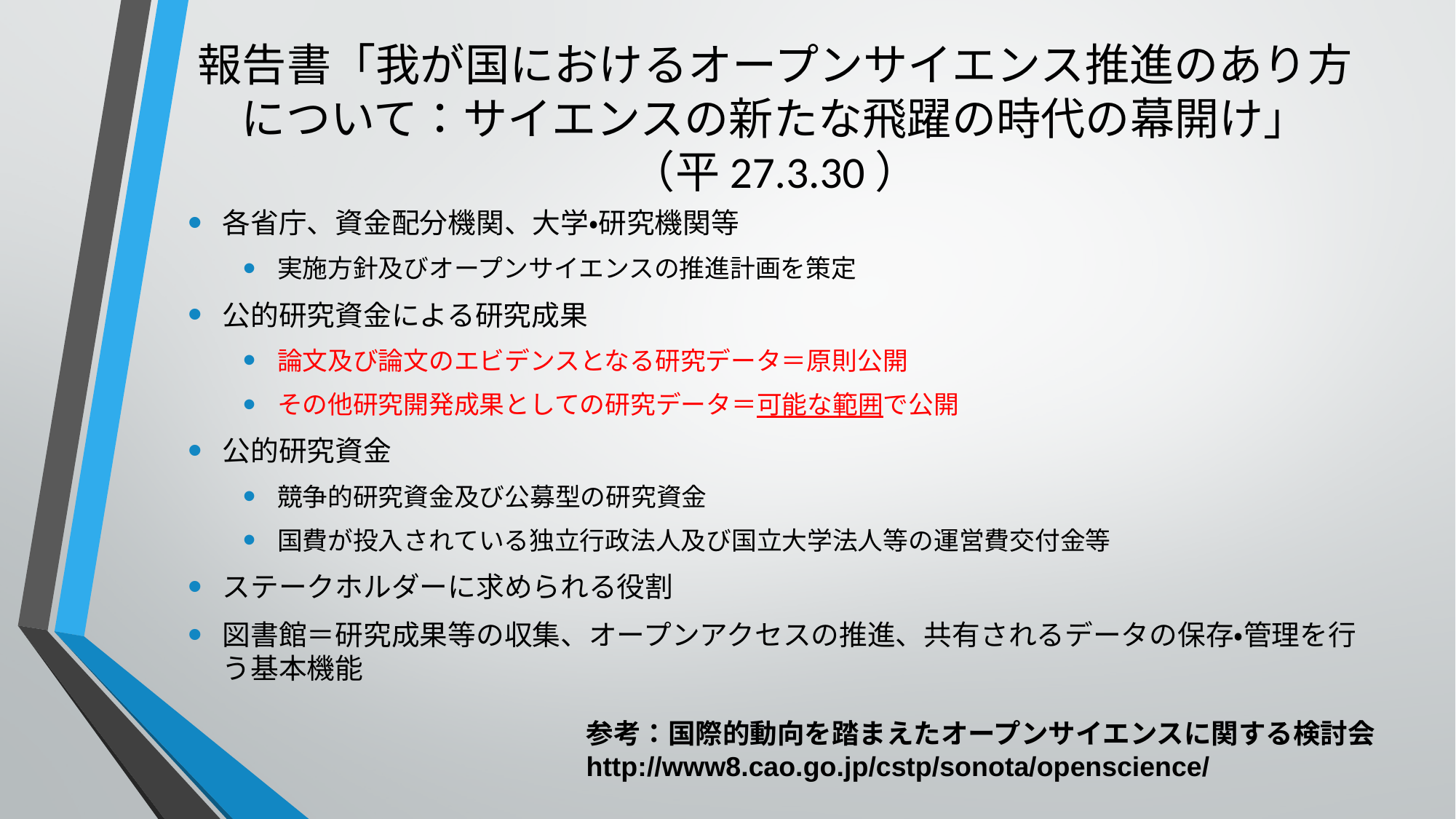

# 報告書「我が国におけるオープンサイエンス推進のあり方について：サイエンスの新たな飛躍の時代の幕開け」 （平27.3.30）
各省庁、資金配分機関、大学・研究機関等
実施方針及びオープンサイエンスの推進計画を策定
公的研究資金による研究成果
論文及び論文のエビデンスとなる研究データ＝原則公開
その他研究開発成果としての研究データ＝可能な範囲で公開
公的研究資金
競争的研究資金及び公募型の研究資金
国費が投入されている独立行政法人及び国立大学法人等の運営費交付金等
ステークホルダーに求められる役割
図書館＝研究成果等の収集、オープンアクセスの推進、共有されるデータの保存・管理を行う基本機能
参考：国際的動向を踏まえたオープンサイエンスに関する検討会
http://www8.cao.go.jp/cstp/sonota/openscience/